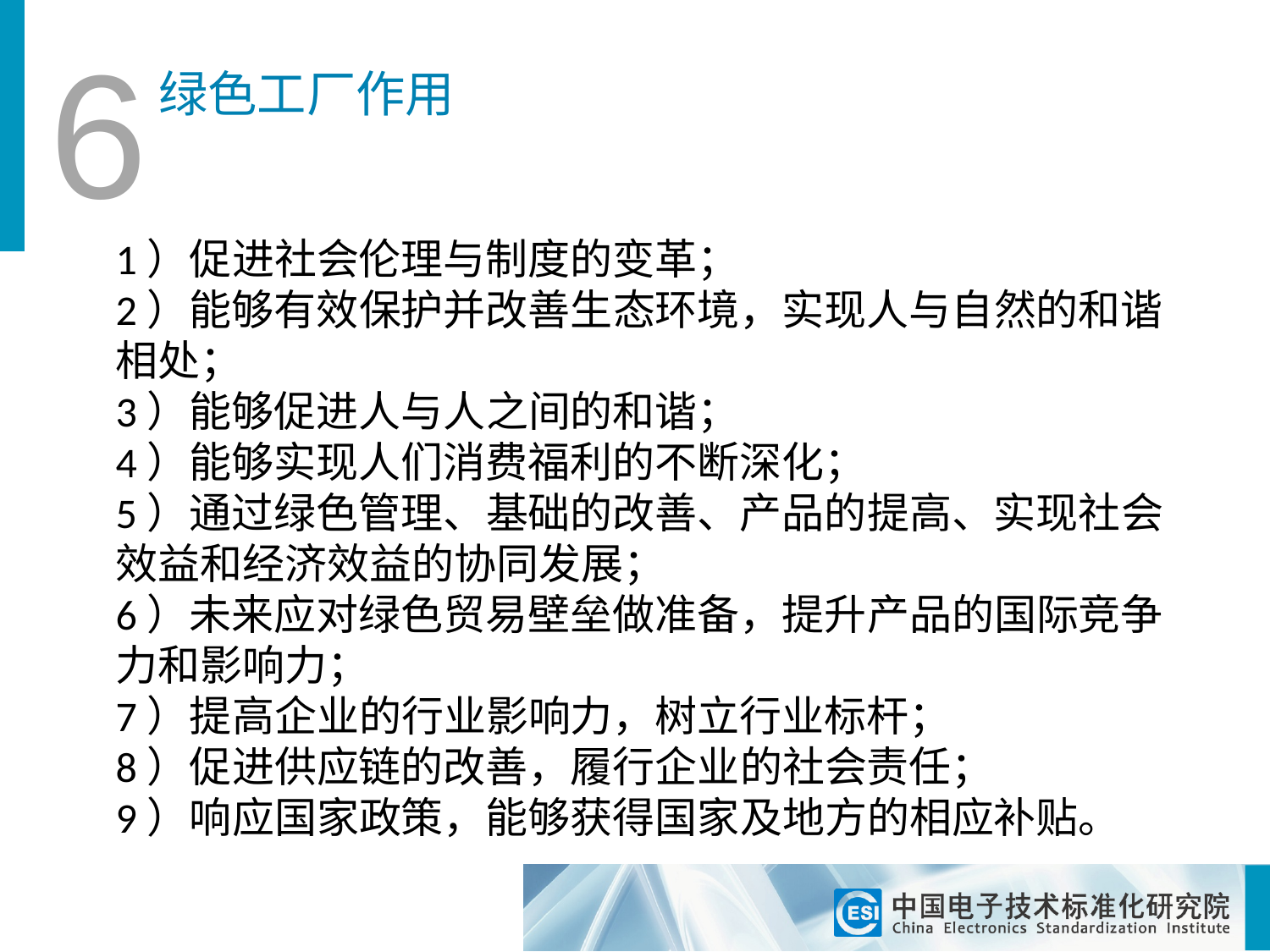

6
绿色工厂作用
1）促进社会伦理与制度的变革；
2）能够有效保护并改善生态环境，实现人与自然的和谐相处；
3）能够促进人与人之间的和谐；
4）能够实现人们消费福利的不断深化；
5）通过绿色管理、基础的改善、产品的提高、实现社会效益和经济效益的协同发展；
6）未来应对绿色贸易壁垒做准备，提升产品的国际竞争力和影响力；
7）提高企业的行业影响力，树立行业标杆；
8）促进供应链的改善，履行企业的社会责任；
9）响应国家政策，能够获得国家及地方的相应补贴。